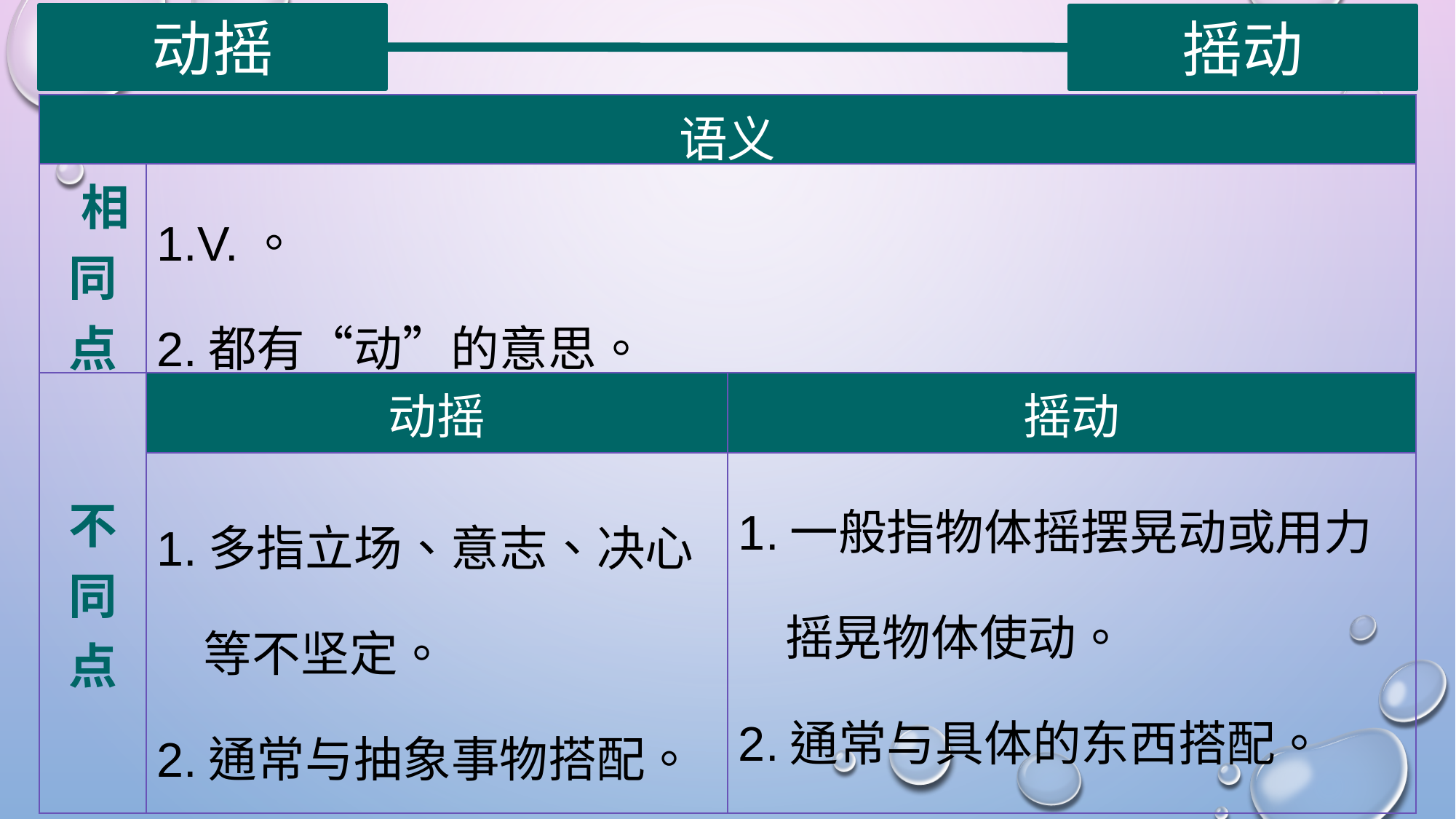

动摇
摇动
| 语义 |  |  |
| --- | --- | --- |
| 相同点 | 1.V.。 2.都有“动”的意思。 |  |
| 不同点 | 动摇 | 摇动 |
|  | 1.多指立场、意志、决心 等不坚定。 2.通常与抽象事物搭配。 | 1.一般指物体摇摆晃动或用力 摇晃物体使动。 2.通常与具体的东西搭配。 3.可插入“得、不” |
|  |
| --- |